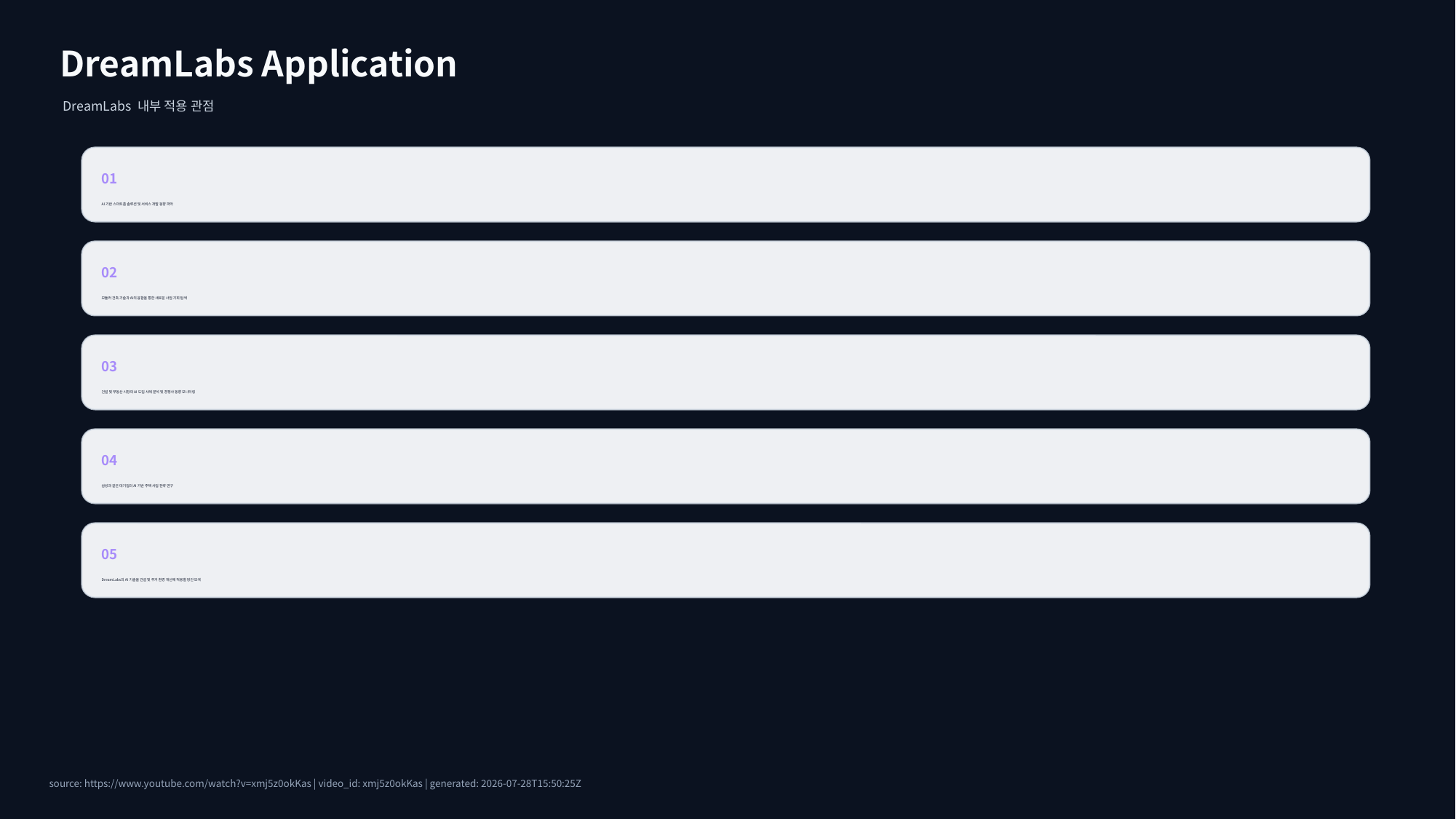

DreamLabs Application
DreamLabs 내부 적용 관점

01
AI 기반 스마트홈 솔루션 및 서비스 개발 동향 파악

02
모듈러 건축 기술과 AI의 융합을 통한 새로운 사업 기회 탐색

03
건설 및 부동산 시장의 AI 도입 사례 분석 및 경쟁사 동향 모니터링

04
삼성과 같은 대기업의 AI 기반 주택 사업 전략 연구

05
DreamLabs의 AI 기술을 건설 및 주거 환경 개선에 적용할 방안 모색
source: https://www.youtube.com/watch?v=xmj5z0okKas | video_id: xmj5z0okKas | generated: 2026-07-28T15:50:25Z